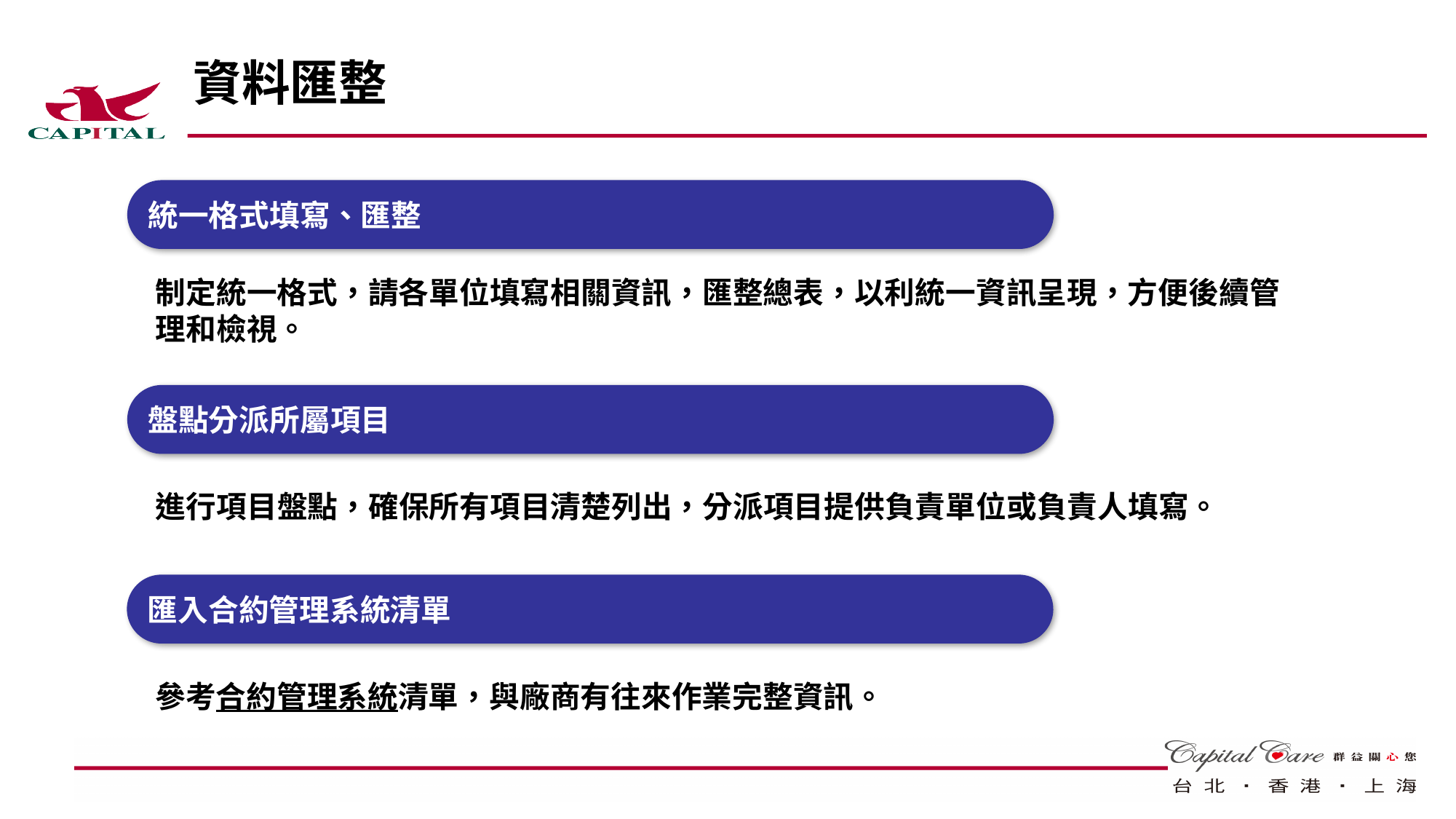

# 資料匯整
統一格式填寫、匯整
制定統一格式，請各單位填寫相關資訊，匯整總表，以利統一資訊呈現，方便後續管理和檢視。
盤點分派所屬項目
進行項目盤點，確保所有項目清楚列出，分派項目提供負責單位或負責人填寫。
匯入合約管理系統清單
參考合約管理系統清單，與廠商有往來作業完整資訊。